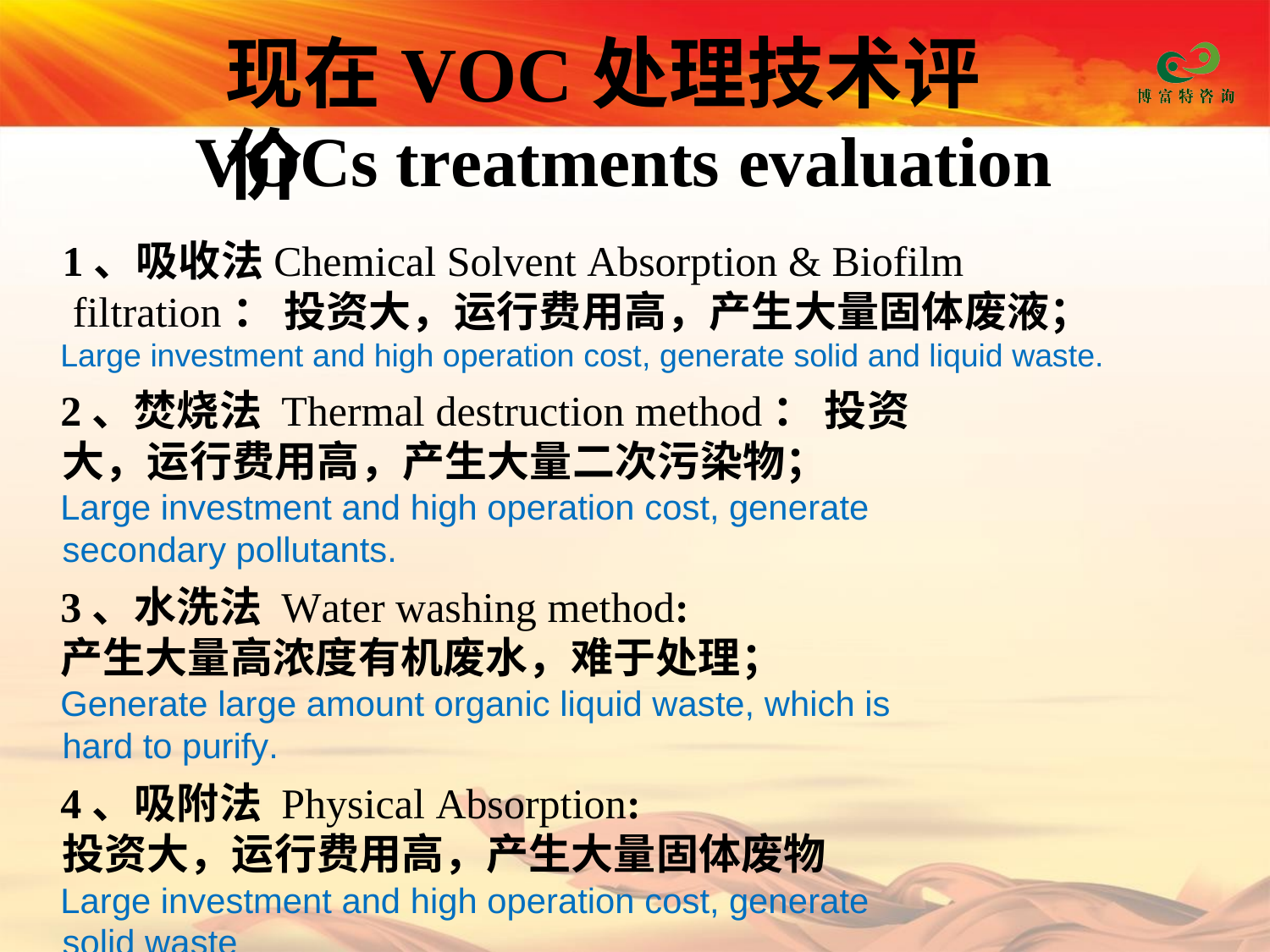

# 现在VOC处理技术评价
VOCs treatments evaluation
1、吸收法Chemical Solvent Absorption & Biofilm filtration： 投资大，运行费用高，产生大量固体废液；
Large investment and high operation cost, generate solid and liquid waste.
2、焚烧法 Thermal destruction method： 投资大，运行费用高，产生大量二次污染物；
Large investment and high operation cost, generate secondary pollutants.
3、水洗法 Water washing method:
产生大量高浓度有机废水，难于处理；
Generate large amount organic liquid waste, which is hard to purify.
4、吸附法 Physical Absorption:
投资大，运行费用高，产生大量固体废物
Large investment and high operation cost, generate solid waste